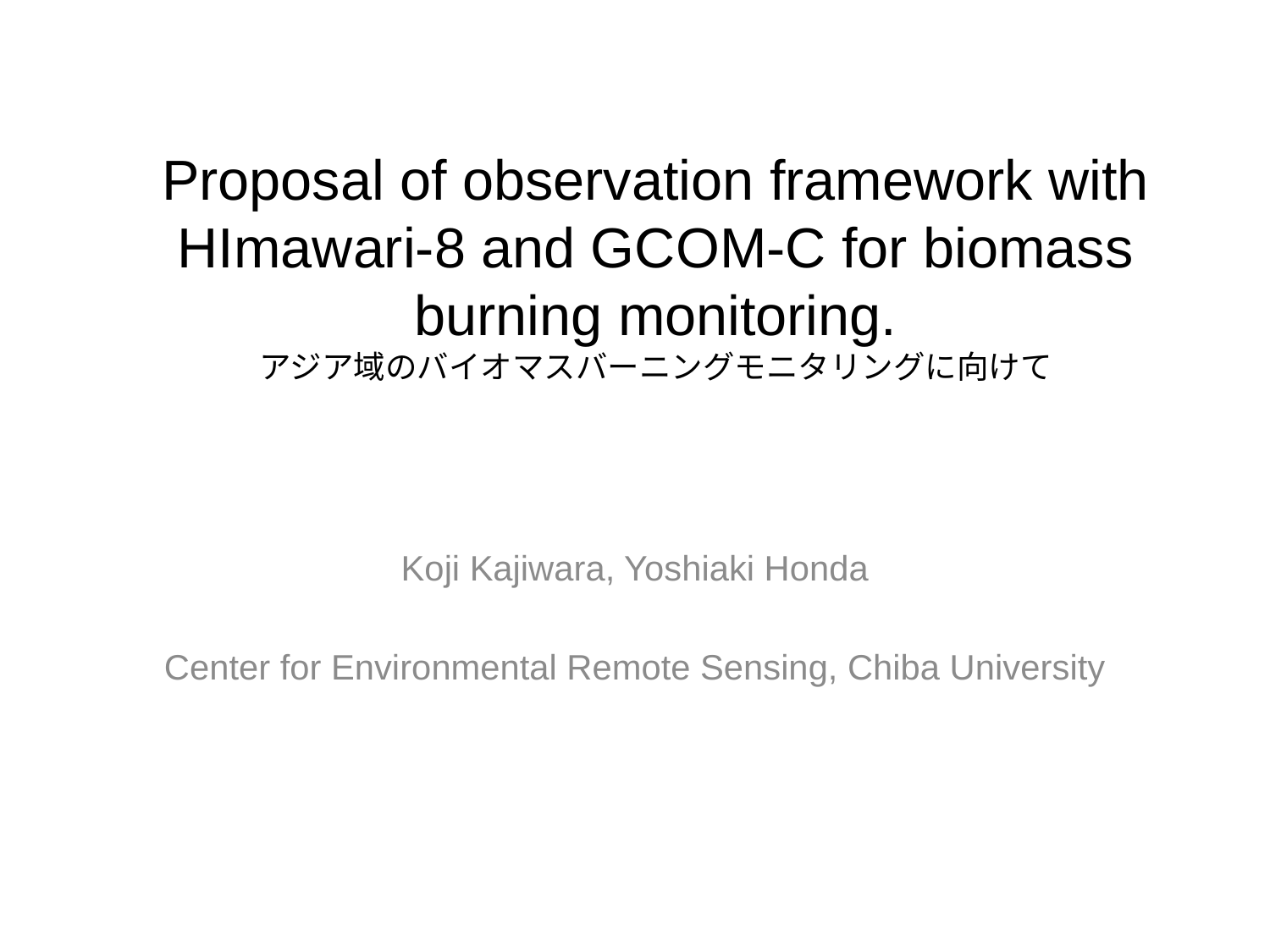

# Proposal of observation framework with HImawari-8 and GCOM-C for biomass burning monitoring. アジア域のバイオマスバーニングモニタリングに向けて
Koji Kajiwara, Yoshiaki Honda

Center for Environmental Remote Sensing, Chiba University